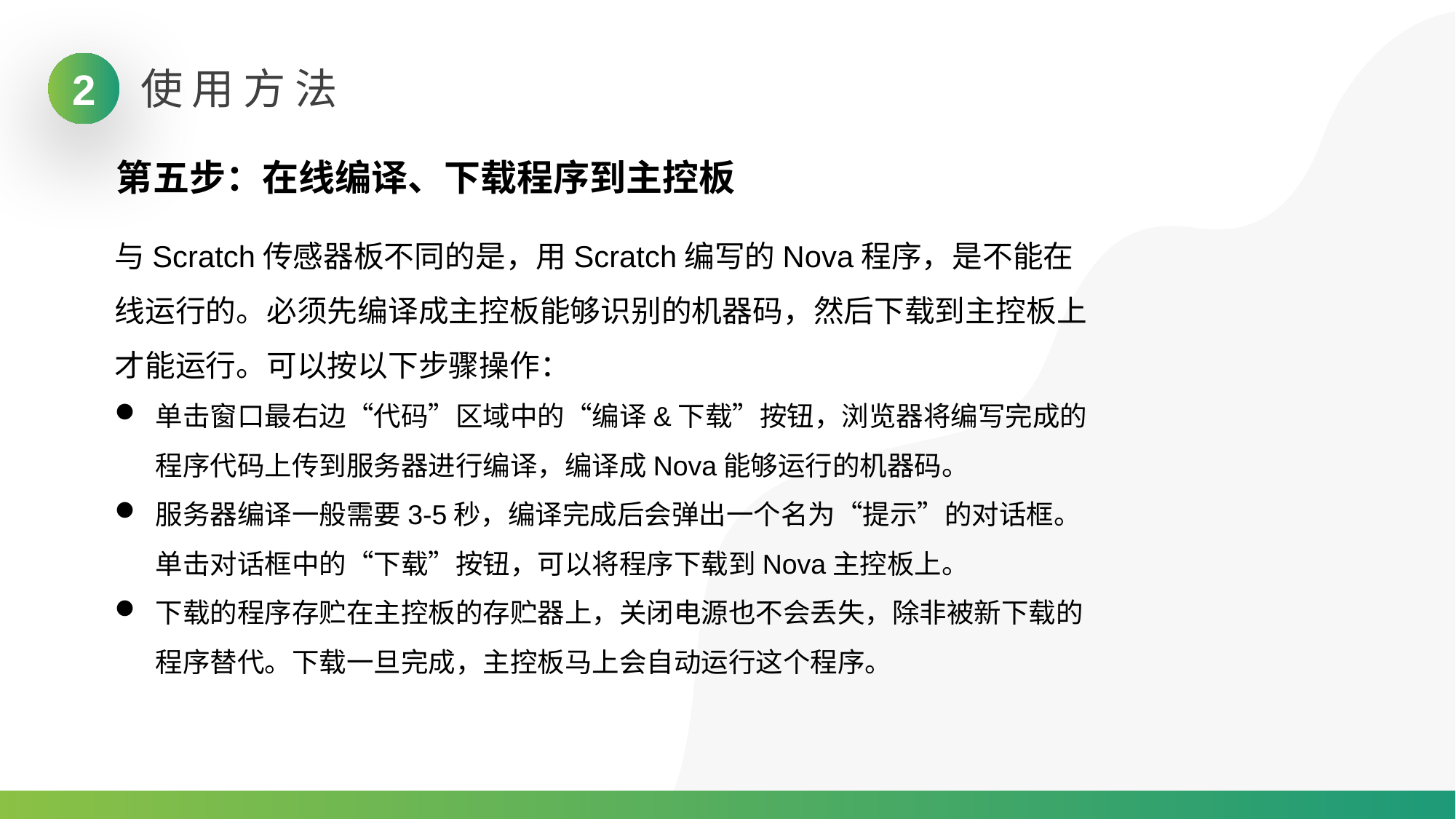

2
使用方法
第五步：在线编译、下载程序到主控板
与Scratch传感器板不同的是，用Scratch编写的Nova程序，是不能在线运行的。必须先编译成主控板能够识别的机器码，然后下载到主控板上才能运行。可以按以下步骤操作：
单击窗口最右边“代码”区域中的“编译&下载”按钮，浏览器将编写完成的程序代码上传到服务器进行编译，编译成Nova能够运行的机器码。
服务器编译一般需要3-5秒，编译完成后会弹出一个名为“提示”的对话框。单击对话框中的“下载”按钮，可以将程序下载到Nova主控板上。
下载的程序存贮在主控板的存贮器上，关闭电源也不会丢失，除非被新下载的程序替代。下载一旦完成，主控板马上会自动运行这个程序。
02